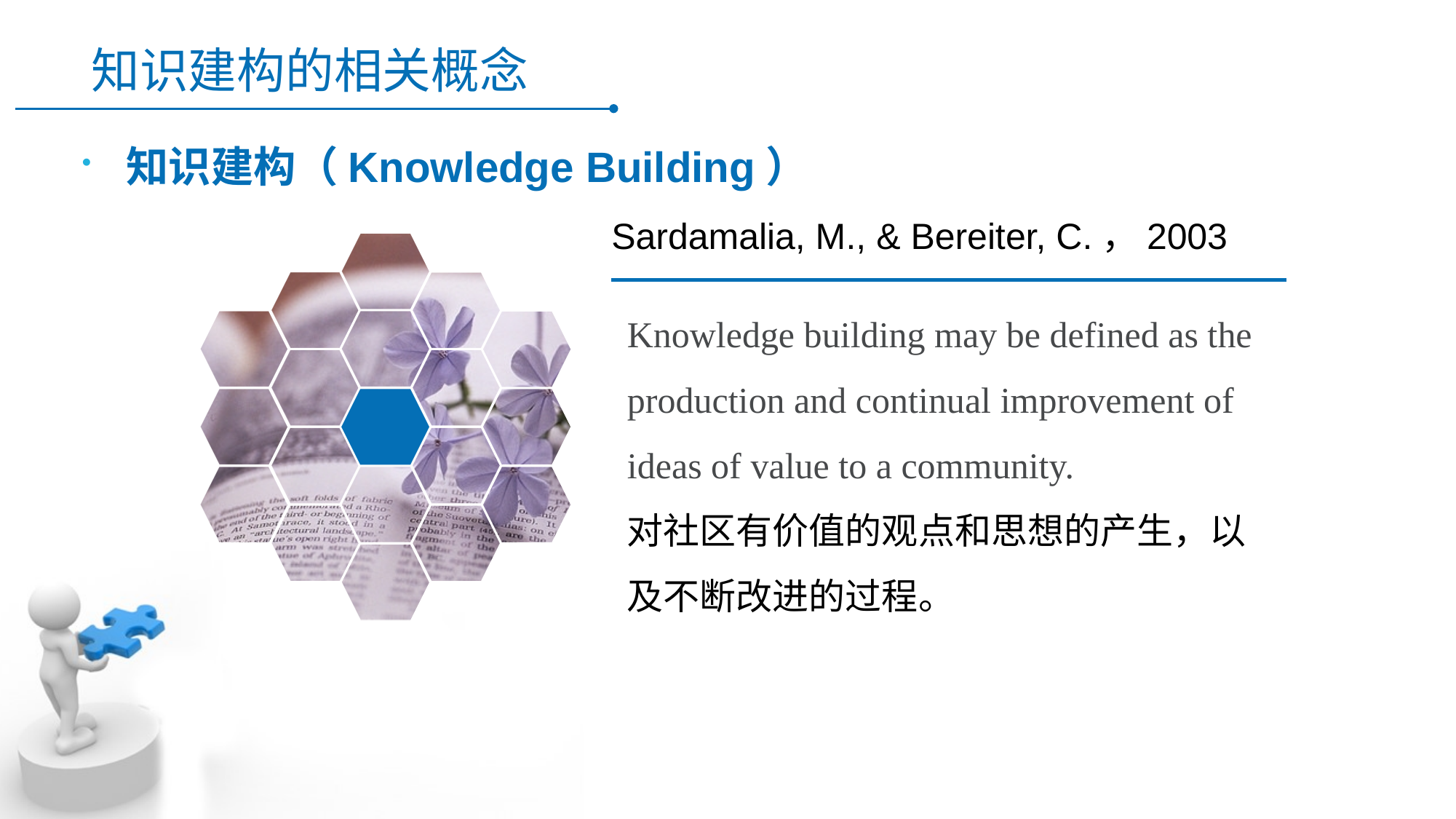

# 知识建构的相关概念
知识建构（Knowledge Building）
Sardamalia, M., & Bereiter, C.，2003

Knowledge building may be defined as the production and continual improvement of ideas of value to a community.
对社区有价值的观点和思想的产生，以及不断改进的过程。